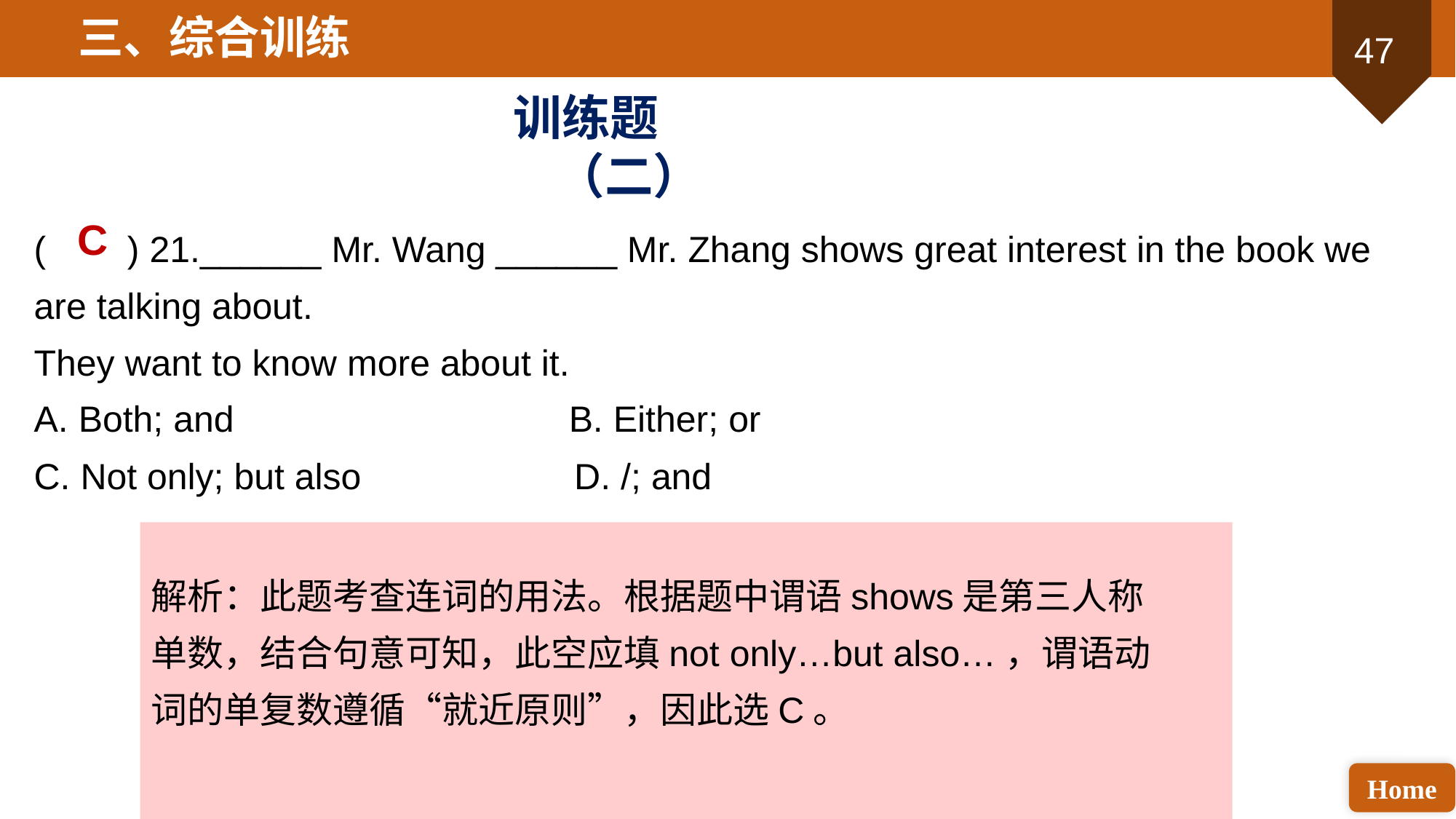

三、综合训练
训练题（二）
C
(        ) 21.______ Mr. Wang ______ Mr. Zhang shows great interest in the book we are talking about.
They want to know more about it.
A. Both; and                                 B. Either; or
C. Not only; but also                     D. /; and

解析：此题考查连词的用法。根据题中谓语shows是第三人称单数，结合句意可知，此空应填not only…but also…，谓语动词的单复数遵循“就近原则”，因此选C。